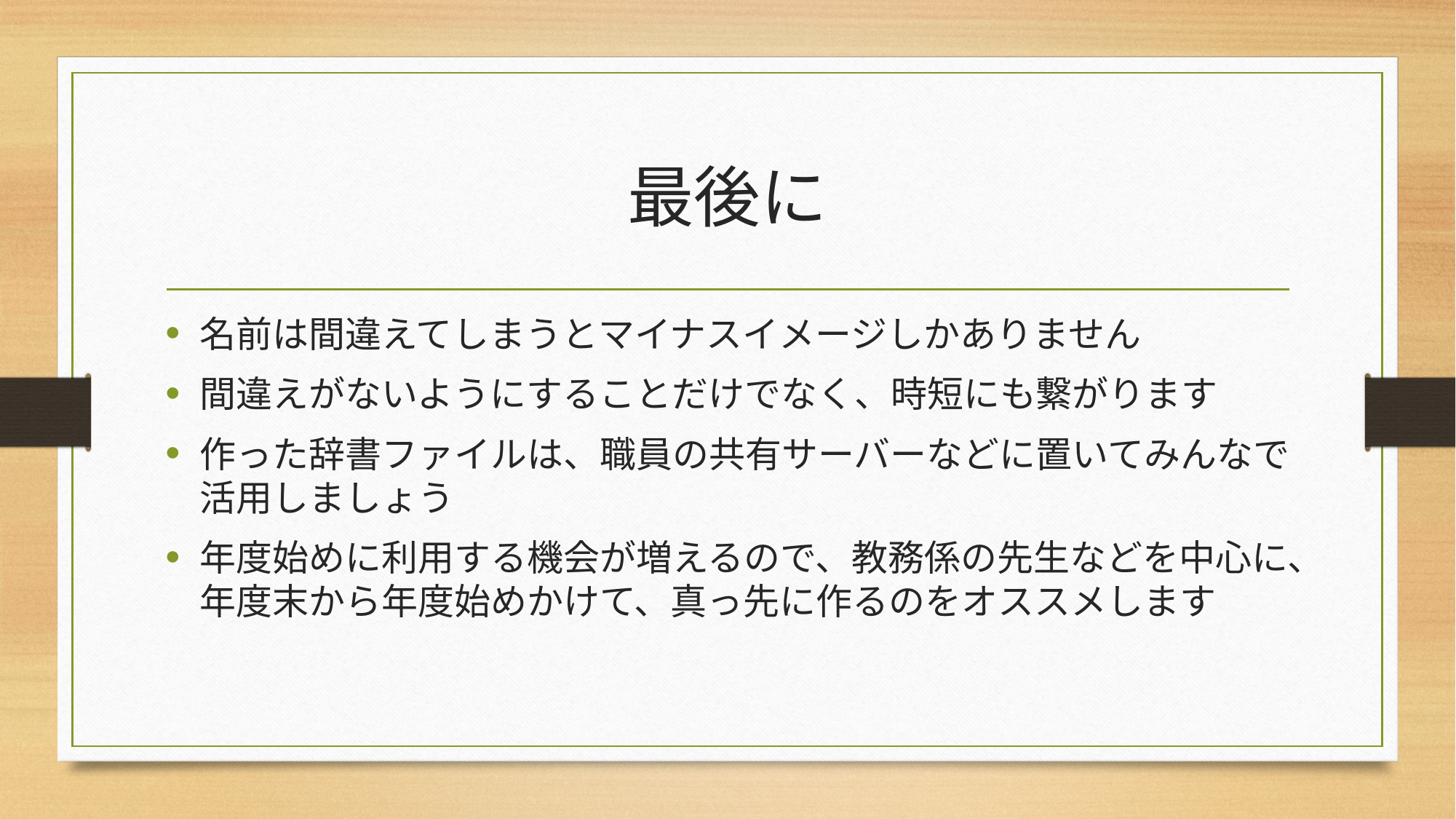

# 最後に
名前は間違えてしまうとマイナスイメージしかありません
間違えがないようにすることだけでなく、時短にも繋がります
作った辞書ファイルは、職員の共有サーバーなどに置いてみんなで活用しましょう
年度始めに利用する機会が増えるので、教務係の先生などを中心に、年度末から年度始めかけて、真っ先に作るのをオススメします